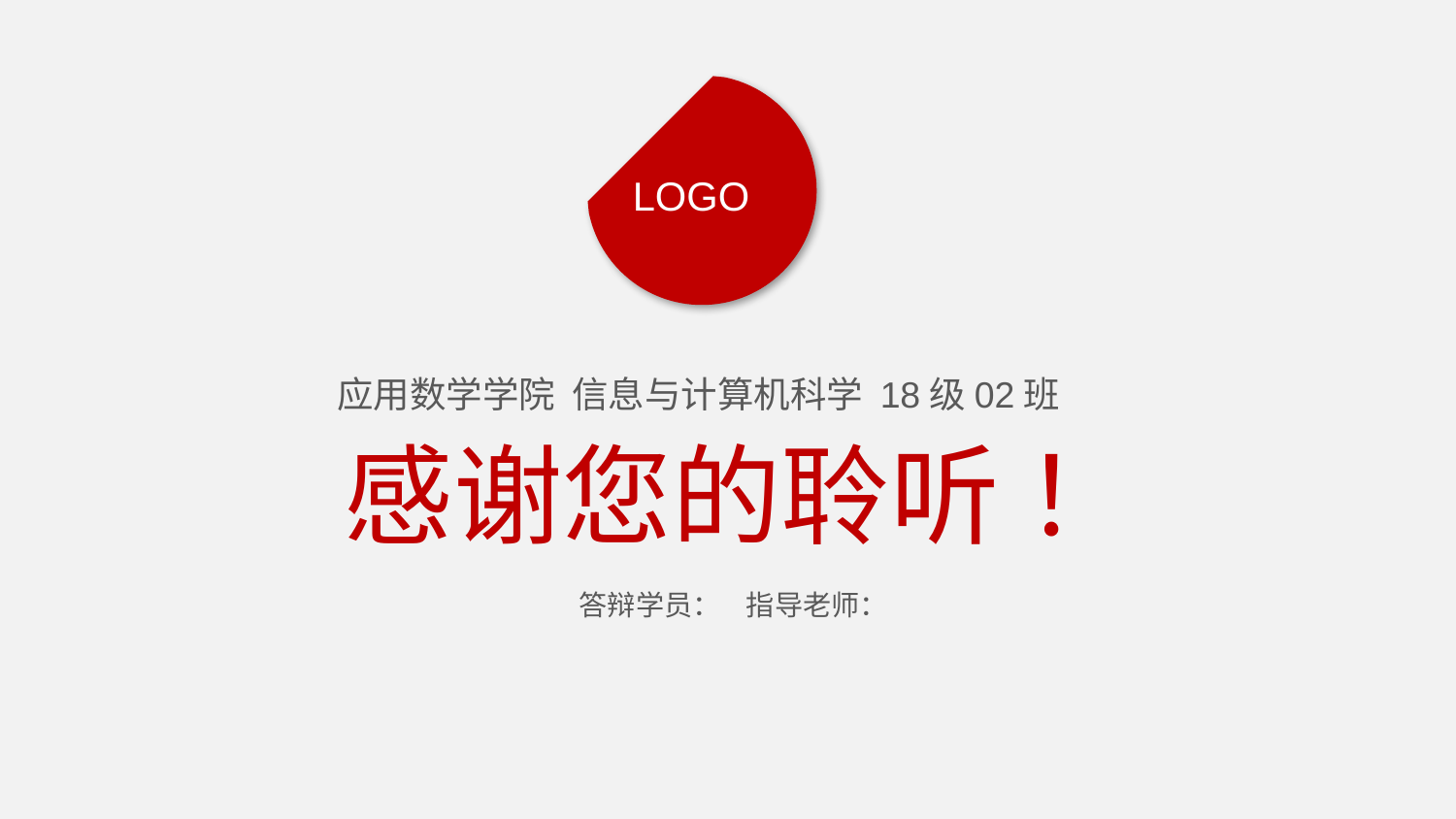

LOGO
应用数学学院  信息与计算机科学 18级02班
感谢您的聆听 ！
答辩学员：    指导老师：